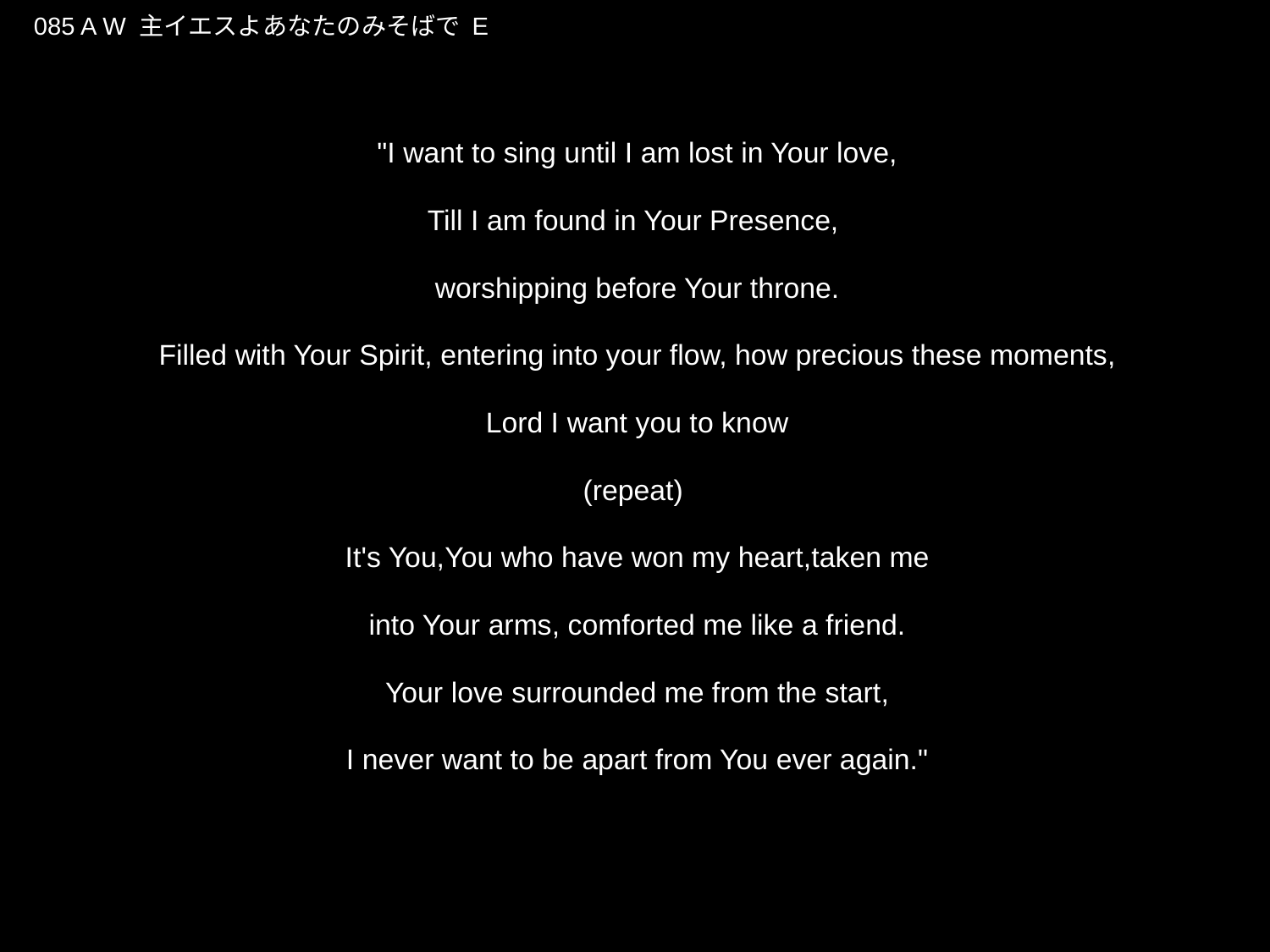

しゅいえすよあなたのみそばで
★W
085 A W 主イエスよあなたのみそばで E
★１
"I want to sing until I am lost in Your love,
Till I am found in Your Presence,
worshipping before Your throne.
Filled with Your Spirit, entering into your flow, how precious these moments,
Lord I want you to know
(repeat)
It's You,You who have won my heart,taken me
into Your arms, comforted me like a friend.
Your love surrounded me from the start,
I never want to be apart from You ever again."